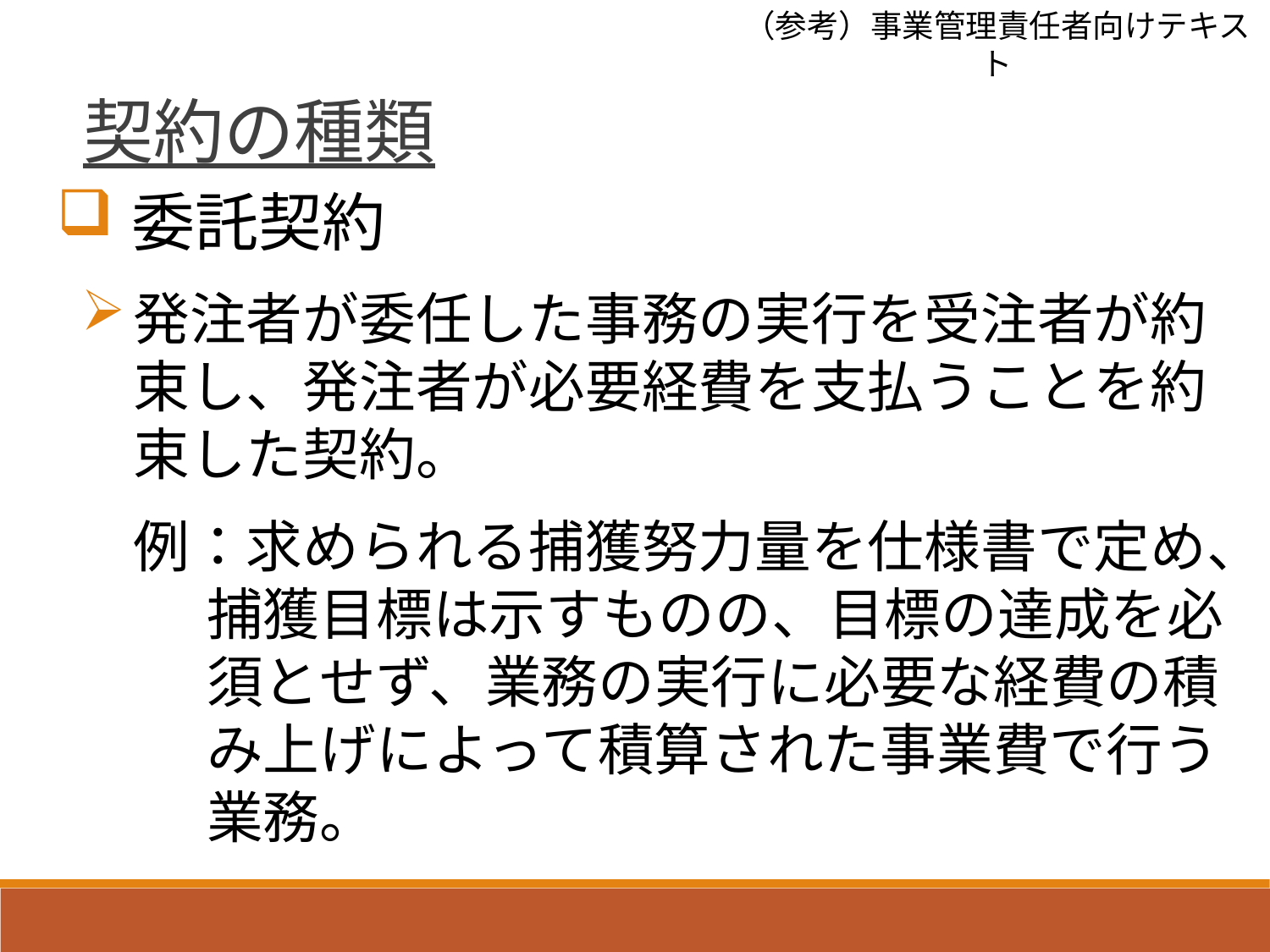

（参考）事業管理責任者向けテキスト

　契約の種類
委託契約
発注者が委任した事務の実行を受注者が約束し、発注者が必要経費を支払うことを約束した契約。
例：求められる捕獲努力量を仕様書で定め、捕獲目標は示すものの、目標の達成を必須とせず、業務の実行に必要な経費の積み上げによって積算された事業費で行う業務。